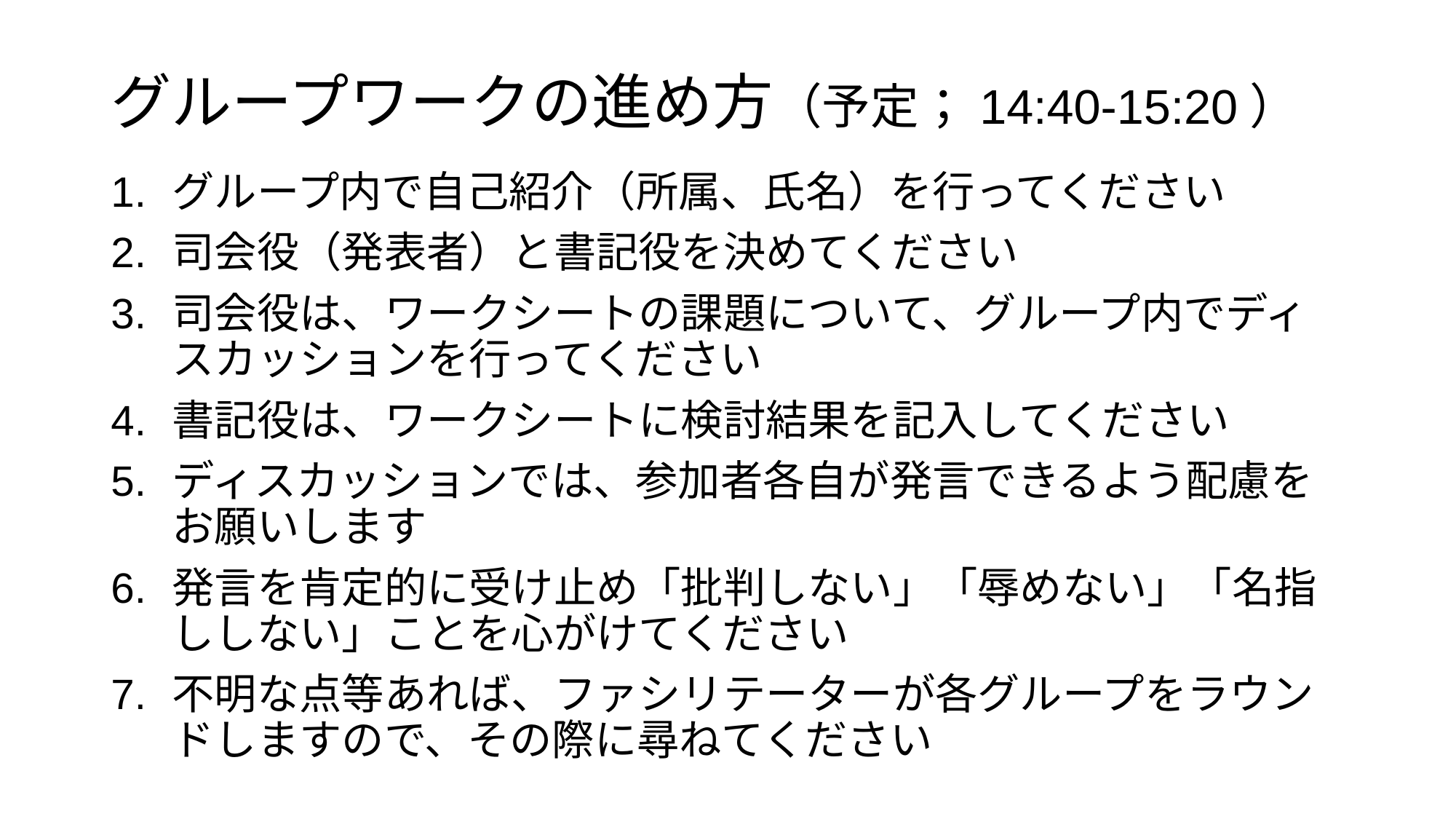

# グループワークの進め方（予定；14:40-15:20）
グループ内で自己紹介（所属、氏名）を行ってください
司会役（発表者）と書記役を決めてください
司会役は、ワークシートの課題について、グループ内でディスカッションを行ってください
書記役は、ワークシートに検討結果を記入してください
ディスカッションでは、参加者各自が発言できるよう配慮をお願いします
発言を肯定的に受け止め「批判しない」「辱めない」「名指ししない」ことを心がけてください
不明な点等あれば、ファシリテーターが各グループをラウンドしますので、その際に尋ねてください